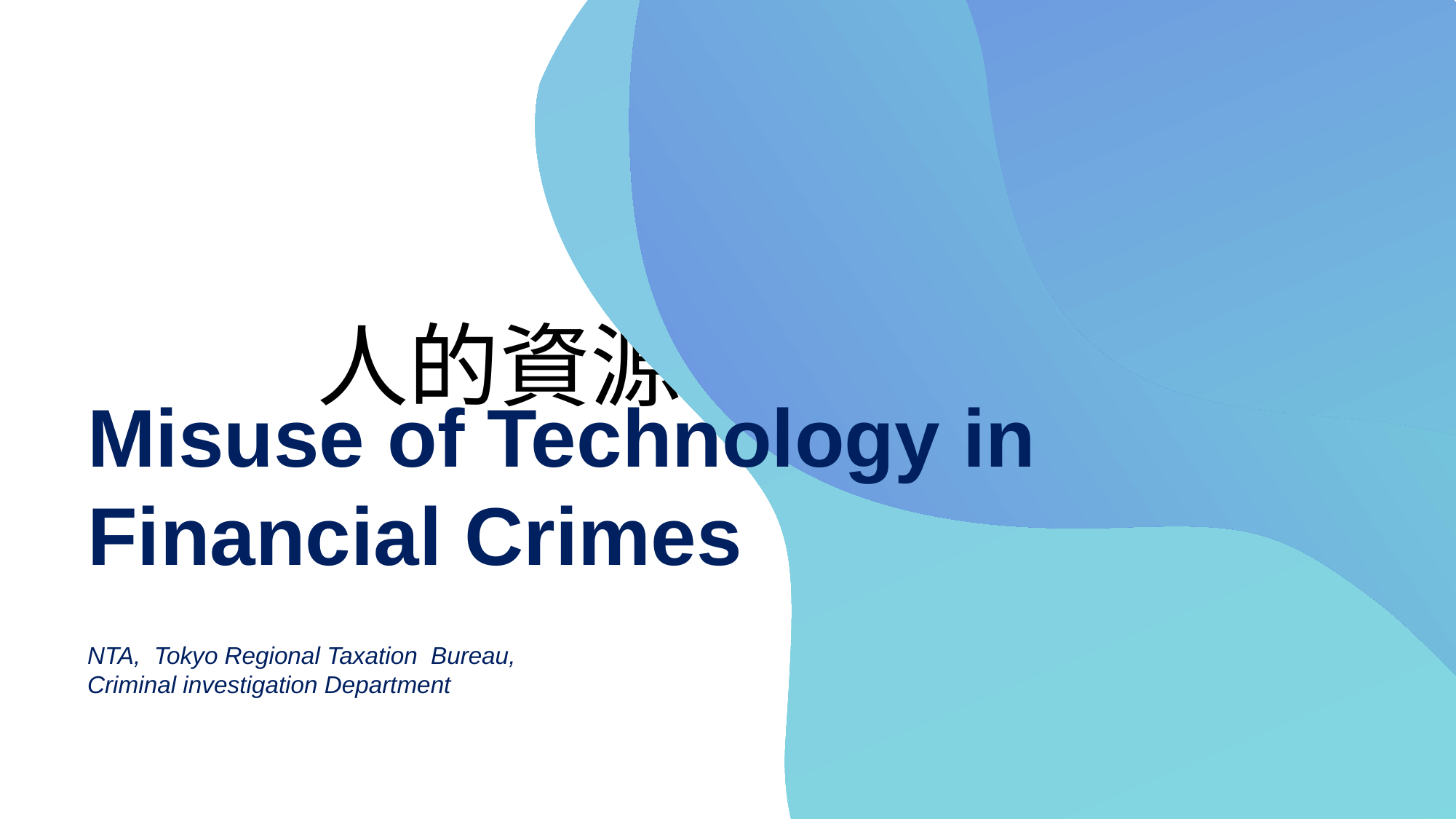

# 人的資源スライド 1
Misuse of Technology in Financial Crimes
NTA,  Tokyo Regional Taxation  Bureau,
Criminal investigation Department